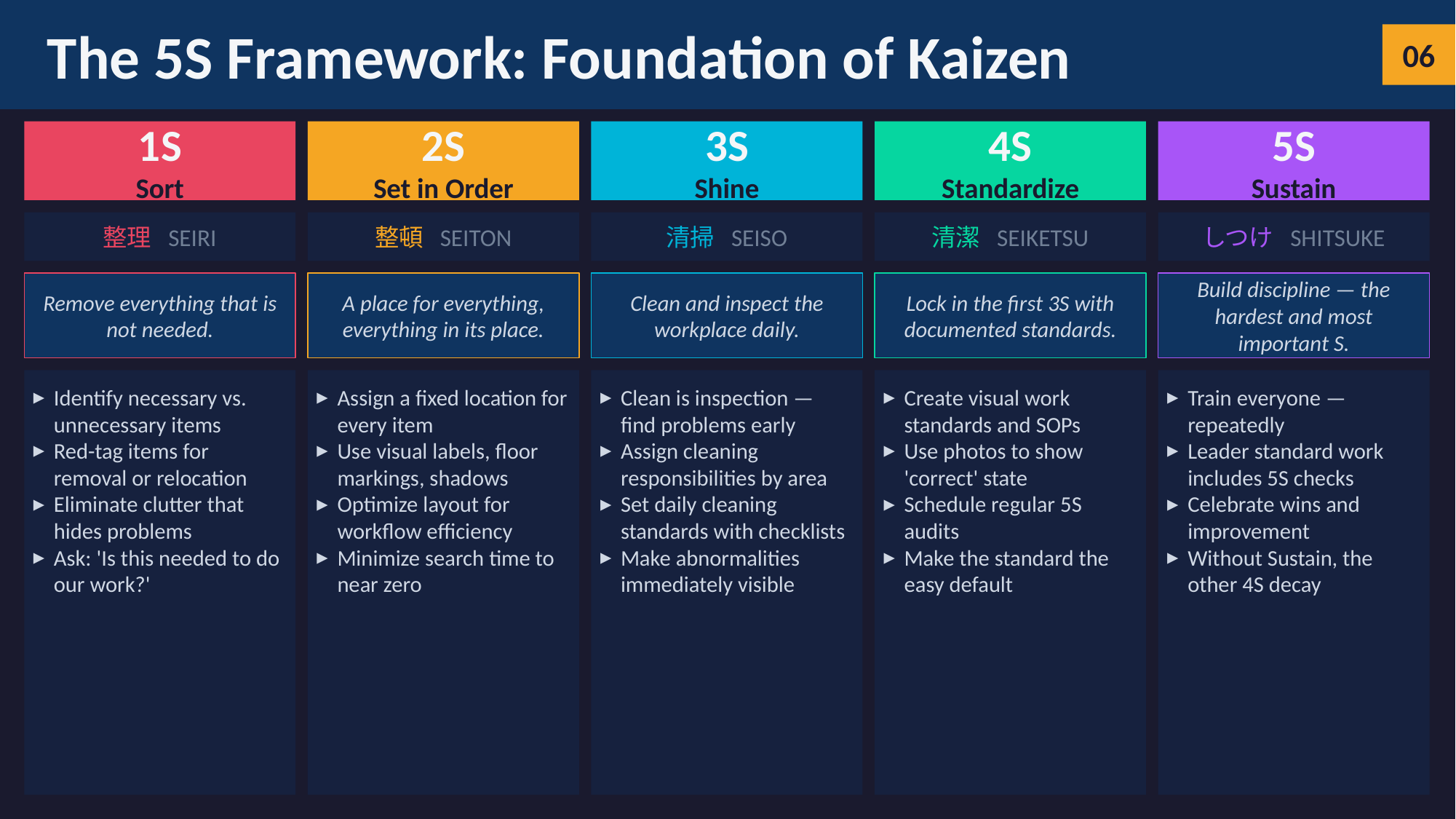

The 5S Framework: Foundation of Kaizen
06
1S
Sort
2S
Set in Order
3S
Shine
4S
Standardize
5S
Sustain
整理  SEIRI
整頓  SEITON
清掃  SEISO
清潔  SEIKETSU
しつけ  SHITSUKE
Remove everything that is not needed.
A place for everything, everything in its place.
Clean and inspect the workplace daily.
Lock in the first 3S with documented standards.
Build discipline — the hardest and most important S.
Identify necessary vs. unnecessary items
Red-tag items for removal or relocation
Eliminate clutter that hides problems
Ask: 'Is this needed to do our work?'
Assign a fixed location for every item
Use visual labels, floor markings, shadows
Optimize layout for workflow efficiency
Minimize search time to near zero
Clean is inspection — find problems early
Assign cleaning responsibilities by area
Set daily cleaning standards with checklists
Make abnormalities immediately visible
Create visual work standards and SOPs
Use photos to show 'correct' state
Schedule regular 5S audits
Make the standard the easy default
Train everyone — repeatedly
Leader standard work includes 5S checks
Celebrate wins and improvement
Without Sustain, the other 4S decay